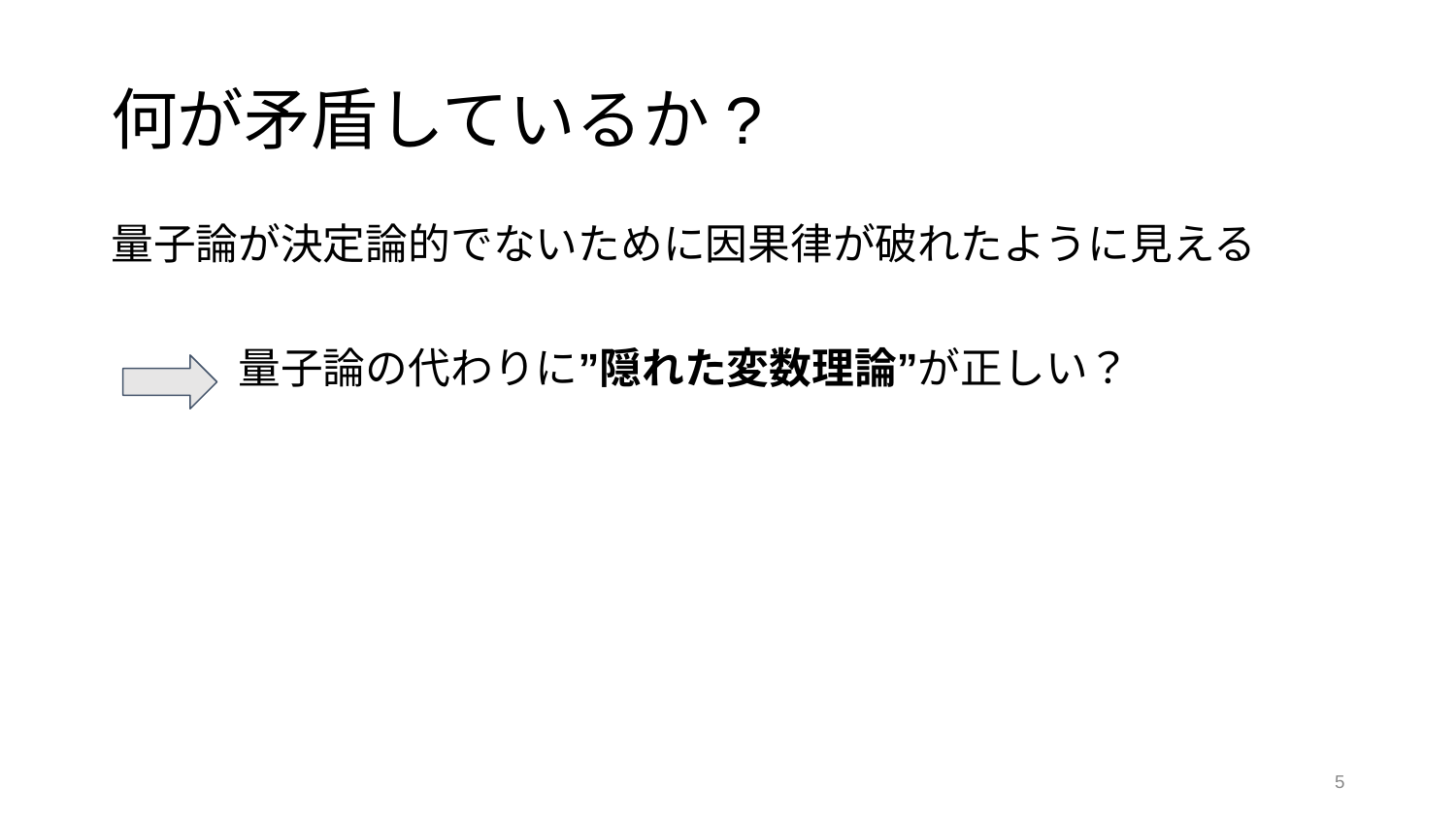

# 何が矛盾しているか?
量子論が決定論的でないために因果律が破れたように見える

　　　量子論の代わりに”隠れた変数理論”が正しい？

5